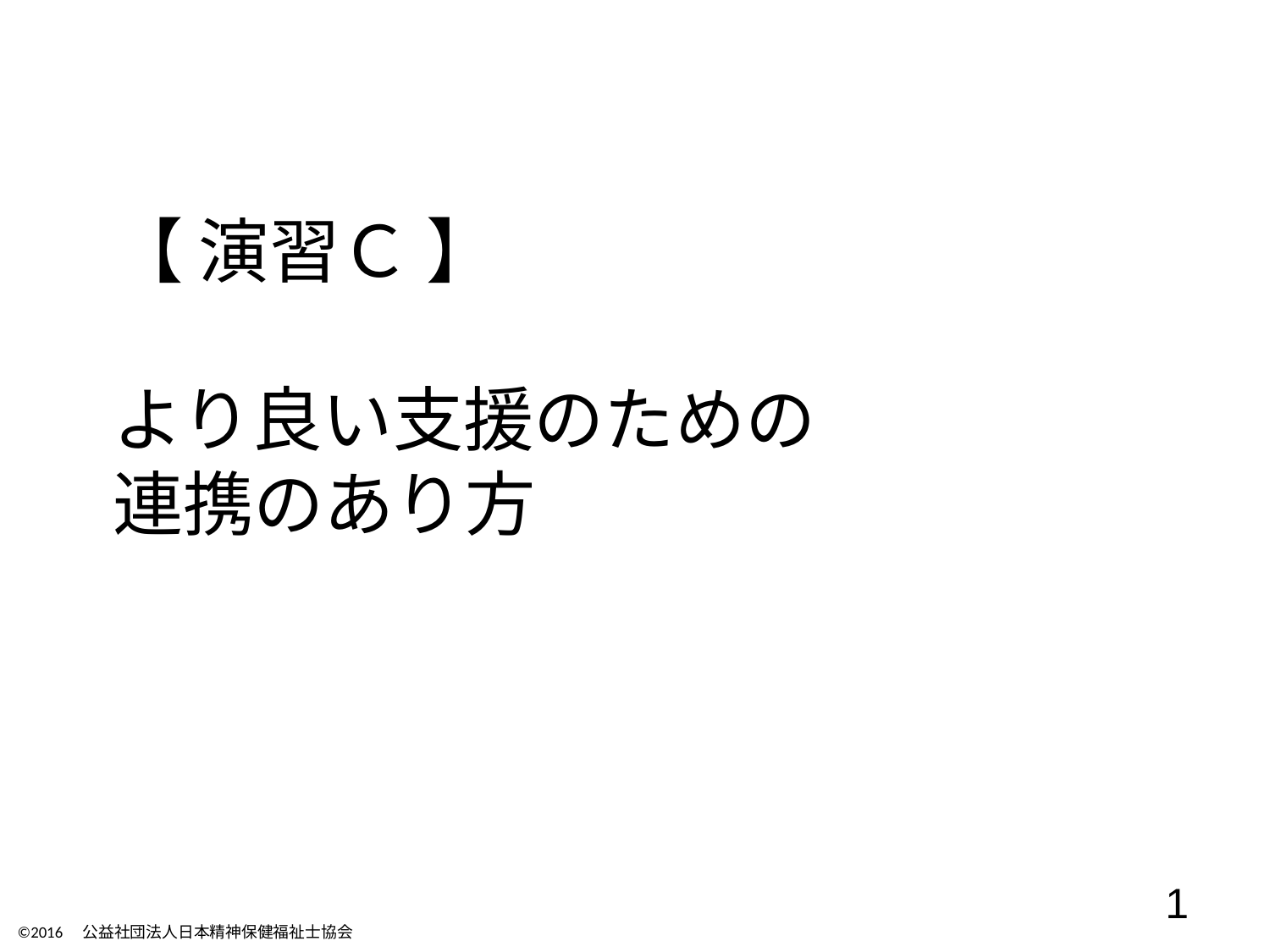

# 【 演習Ｃ 】 より良い支援のための 連携のあり方
1
©2016　公益社団法人日本精神保健福祉士協会